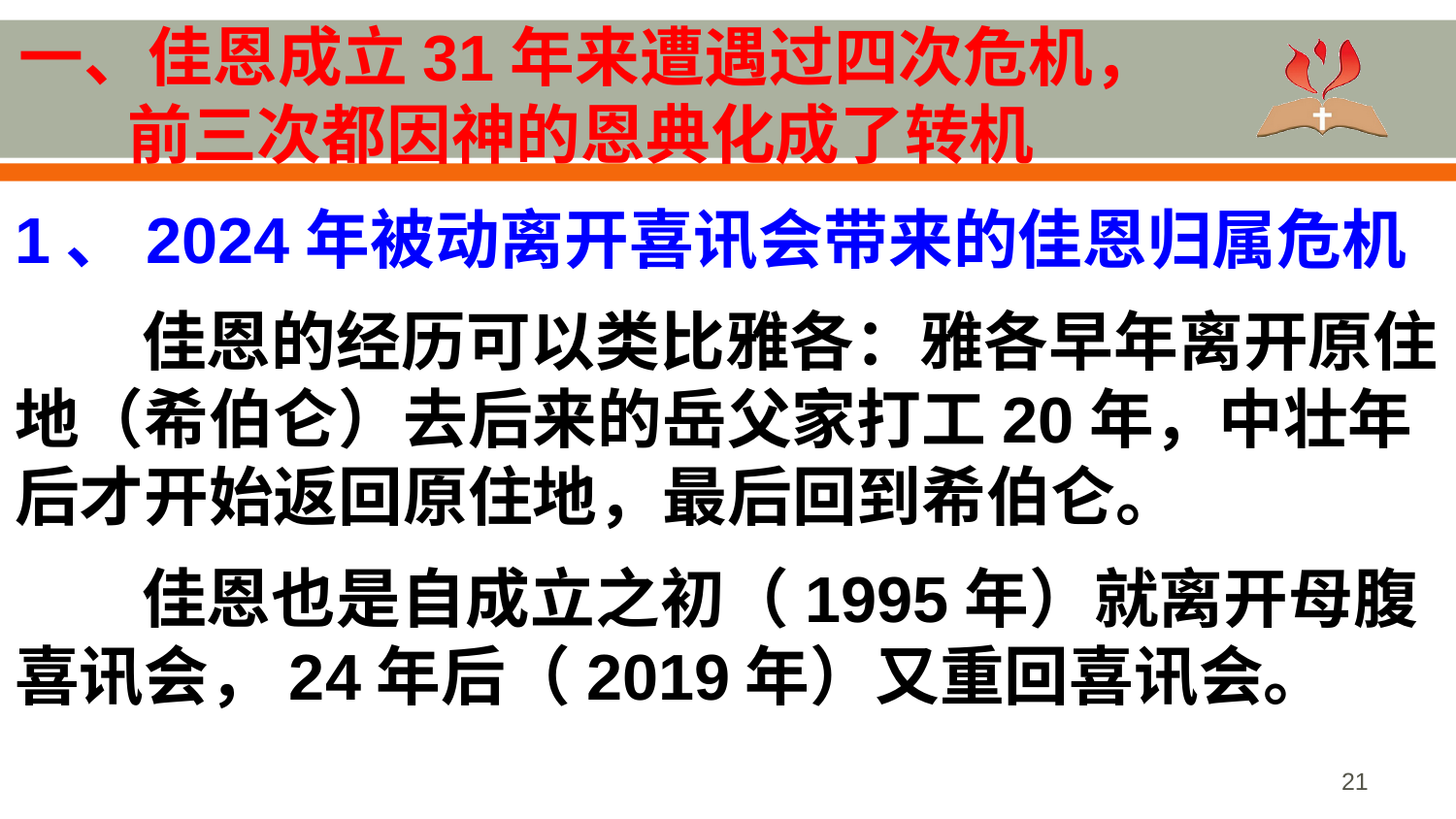

# 一、佳恩成立31年来遭遇过四次危机，前三次都因神的恩典化成了转机
1、2024年被动离开喜讯会带来的佳恩归属危机
佳恩的经历可以类比雅各：雅各早年离开原住地（希伯仑）去后来的岳父家打工20年，中壮年后才开始返回原住地，最后回到希伯仑。
佳恩也是自成立之初（1995年）就离开母腹喜讯会，24年后（2019年）又重回喜讯会。

21